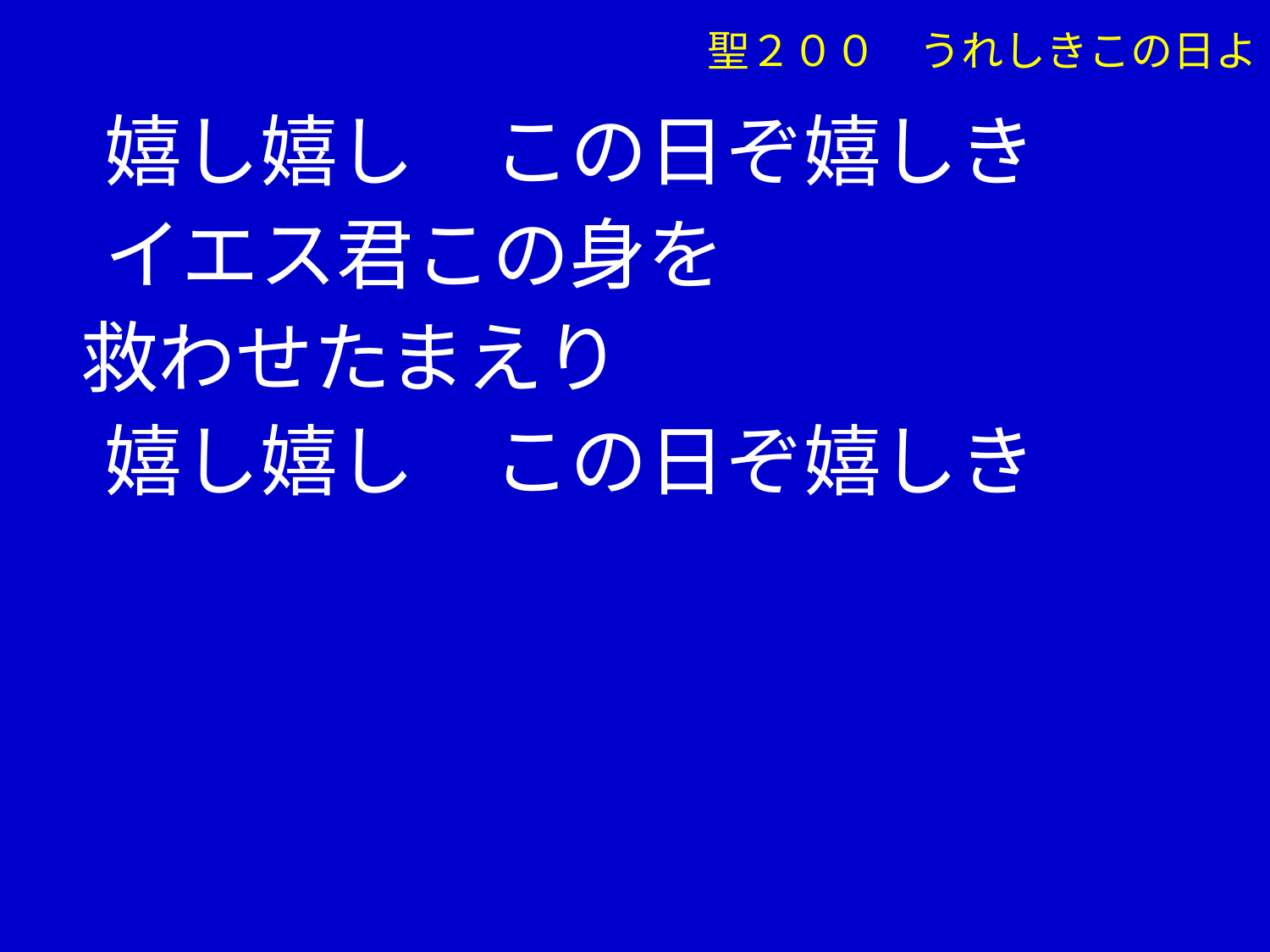

聖２００　うれしきこの日よ
　 嬉し嬉し　この日ぞ嬉しき
　 イエス君この身を
   救わせたまえり
　 嬉し嬉し　この日ぞ嬉しき